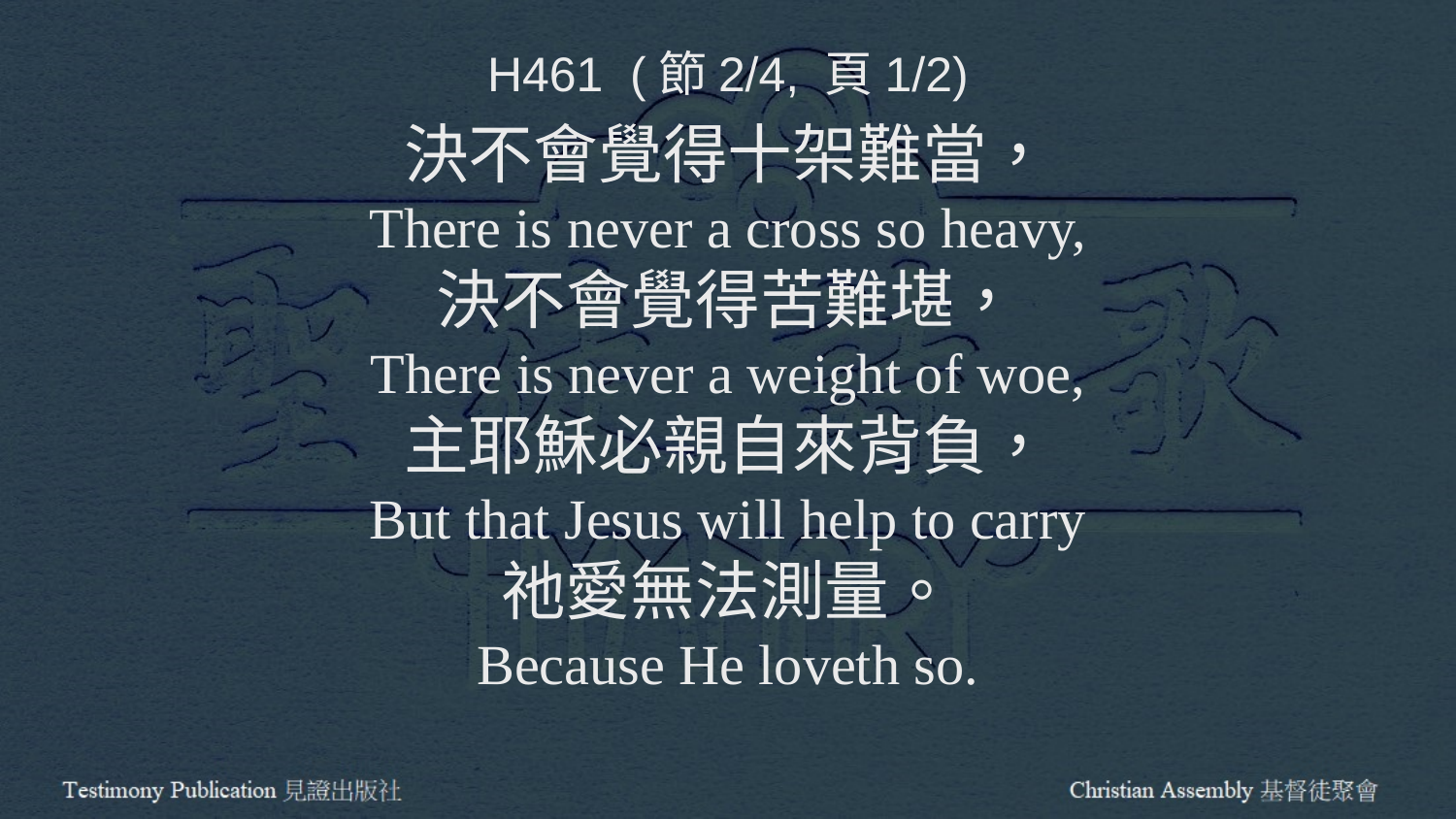

H461  (節2/4, 頁1/2)
決不會覺得十架難當，
There is never a cross so heavy,
決不會覺得苦難堪，
There is never a weight of woe,
主耶穌必親自來背負，
But that Jesus will help to carry
祂愛無法測量。
Because He loveth so.